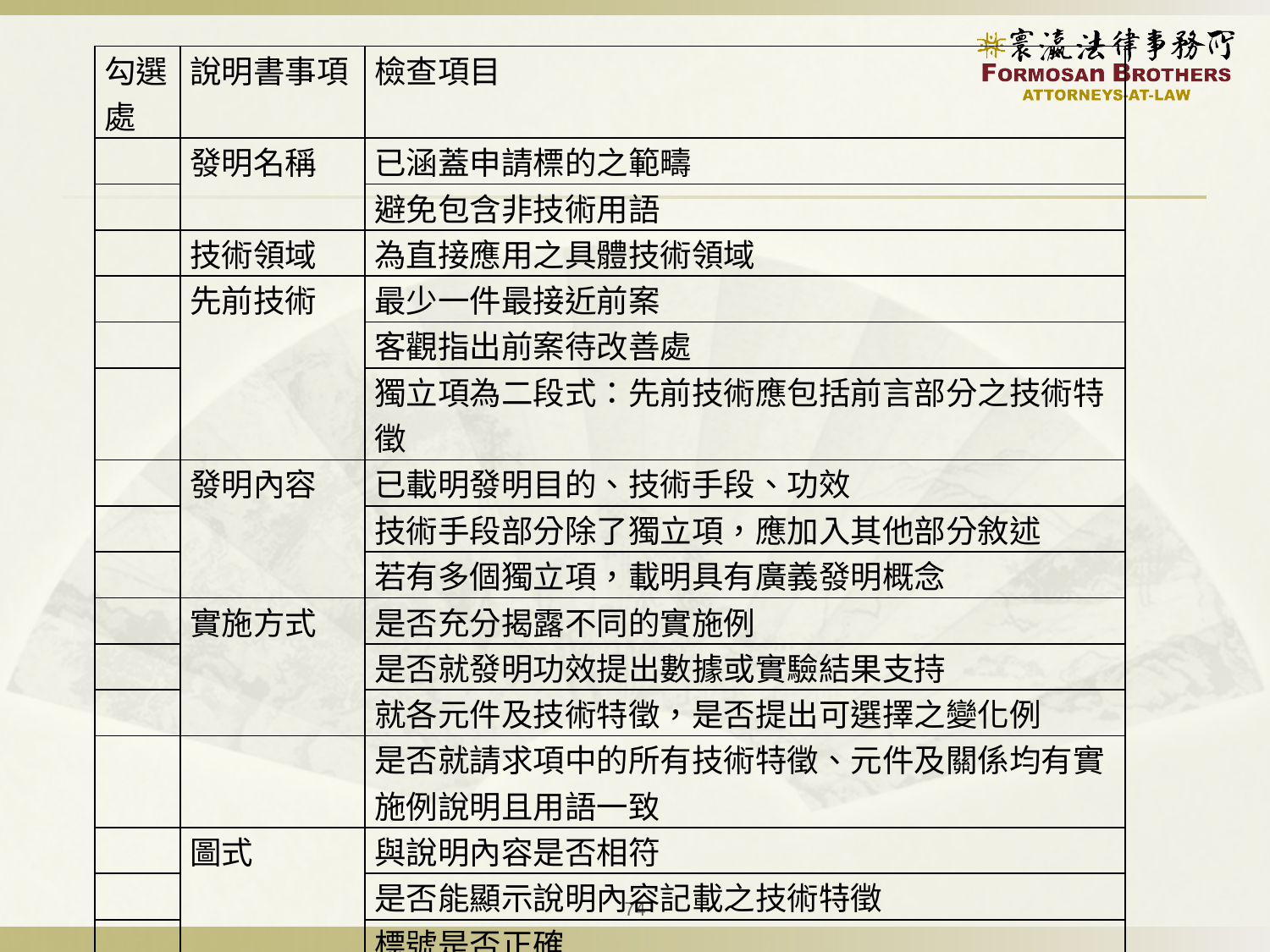

| 勾選處 | 說明書事項 | 檢查項目 |
| --- | --- | --- |
|  | 發明名稱 | 已涵蓋申請標的之範疇 |
|  |  | 避免包含非技術用語 |
|  | 技術領域 | 為直接應用之具體技術領域 |
|  | 先前技術 | 最少一件最接近前案 |
|  |  | 客觀指出前案待改善處 |
|  |  | 獨立項為二段式：先前技術應包括前言部分之技術特徵 |
|  | 發明內容 | 已載明發明目的、技術手段、功效 |
|  |  | 技術手段部分除了獨立項，應加入其他部分敘述 |
|  |  | 若有多個獨立項，載明具有廣義發明概念 |
|  | 實施方式 | 是否充分揭露不同的實施例 |
|  |  | 是否就發明功效提出數據或實驗結果支持 |
|  |  | 就各元件及技術特徵，是否提出可選擇之變化例 |
|  |  | 是否就請求項中的所有技術特徵、元件及關係均有實施例說明且用語一致 |
|  | 圖式 | 與說明內容是否相符 |
|  |  | 是否能顯示說明內容記載之技術特徵 |
|  |  | 標號是否正確 |
|  |  | 編號及數量是否與說明內容記載相符 |
|  | 其他 | 盡量避免使用說明書禁語 |
74